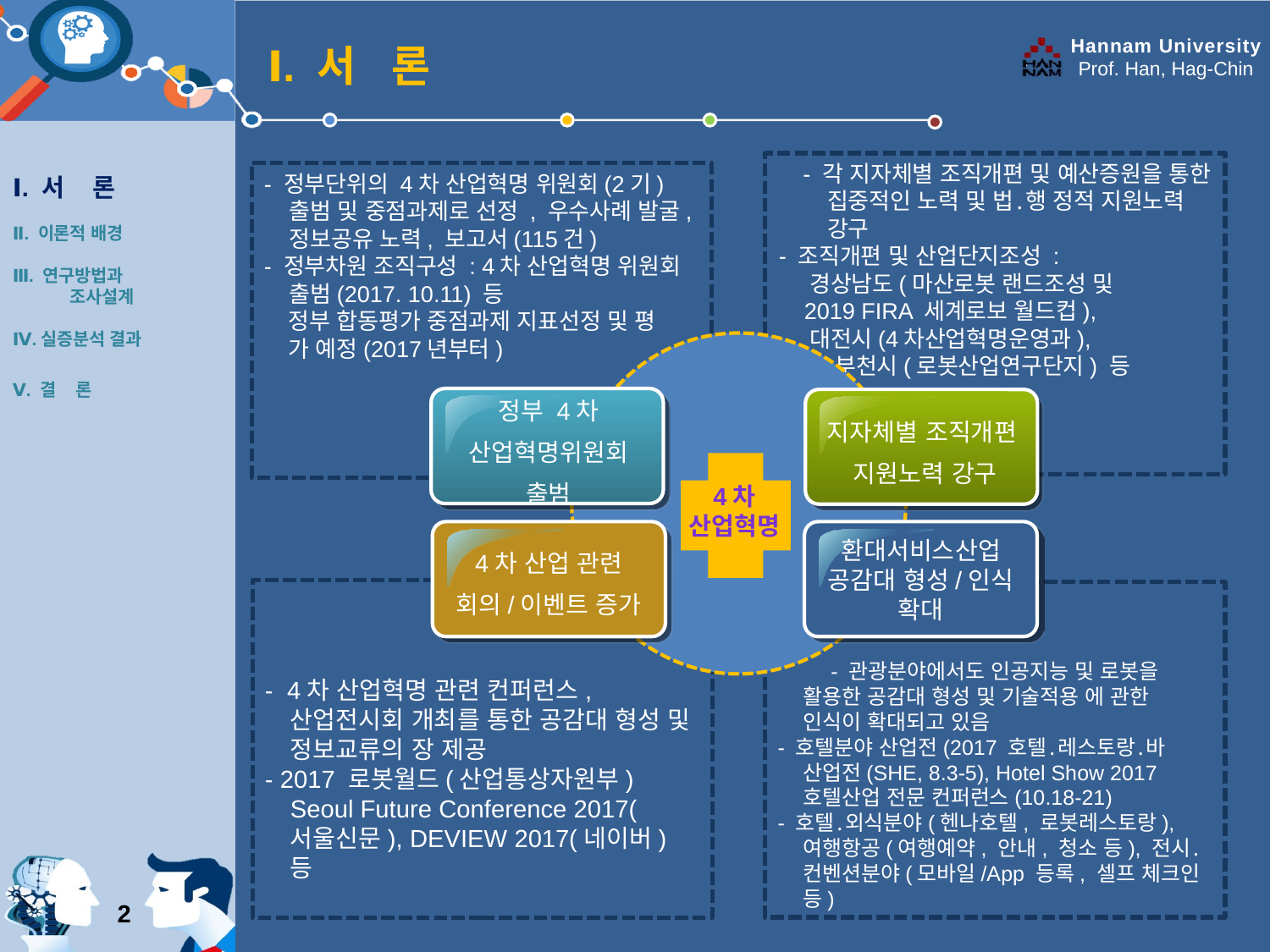

Ⅰ. 서   론
Ⅰ. 서    론

Ⅱ. 이론적 배경

Ⅲ. 연구방법과
           조사설계

Ⅳ.실증분석 결과

Ⅴ. 결    론
- 각 지자체별 조직개편 및 예산증원을 통한 집중적인 노력 및 법․행 정적 지원노력 강구
- 조직개편 및 산업단지조성 :
    경상남도(마산로봇 랜드조성 및
    2019 FIRA 세계로보 월드컵),
    대전시(4차산업혁명운영과),
        부천시(로봇산업연구단지) 등

- 정부단위의 4차 산업혁명 위원회(2기) 출범 및 중점과제로 선정 , 우수사례 발굴, 정보공유 노력, 보고서(115건)
- 정부차원 조직구성 : 4차 산업혁명 위원회 출범(2017. 10.11) 등
   정부 합동평가 중점과제 지표선정 및 평
   가 예정(2017년부터)

정부 4차 산업혁명위원회 출범

지자체별 조직개편
지원노력 강구

4차
산업혁명

4차 산업 관련
회의/이벤트 증가

환대서비스산업
공감대 형성/인식
확대

-  4차 산업혁명 관련 컨퍼런스, 산업전시회 개최를 통한 공감대 형성 및 정보교류의 장 제공
- 2017 로봇월드(산업통상자원부) Seoul Future Conference 2017(서울신문), DEVIEW 2017(네이버) 등

         - 관광분야에서도 인공지능 및 로봇을 활용한 공감대 형성 및 기술적용 에 관한 인식이 확대되고 있음
- 호텔분야 산업전(2017 호텔․레스토랑․바 산업전(SHE, 8.3-5), Hotel Show 2017 호텔산업 전문 컨퍼런스(10.18-21)
- 호텔․외식분야(헨나호텔, 로봇레스토랑), 여행항공(여행예약, 안내, 청소 등), 전시․컨벤션분야(모바일/App 등록, 셀프 체크인 등)